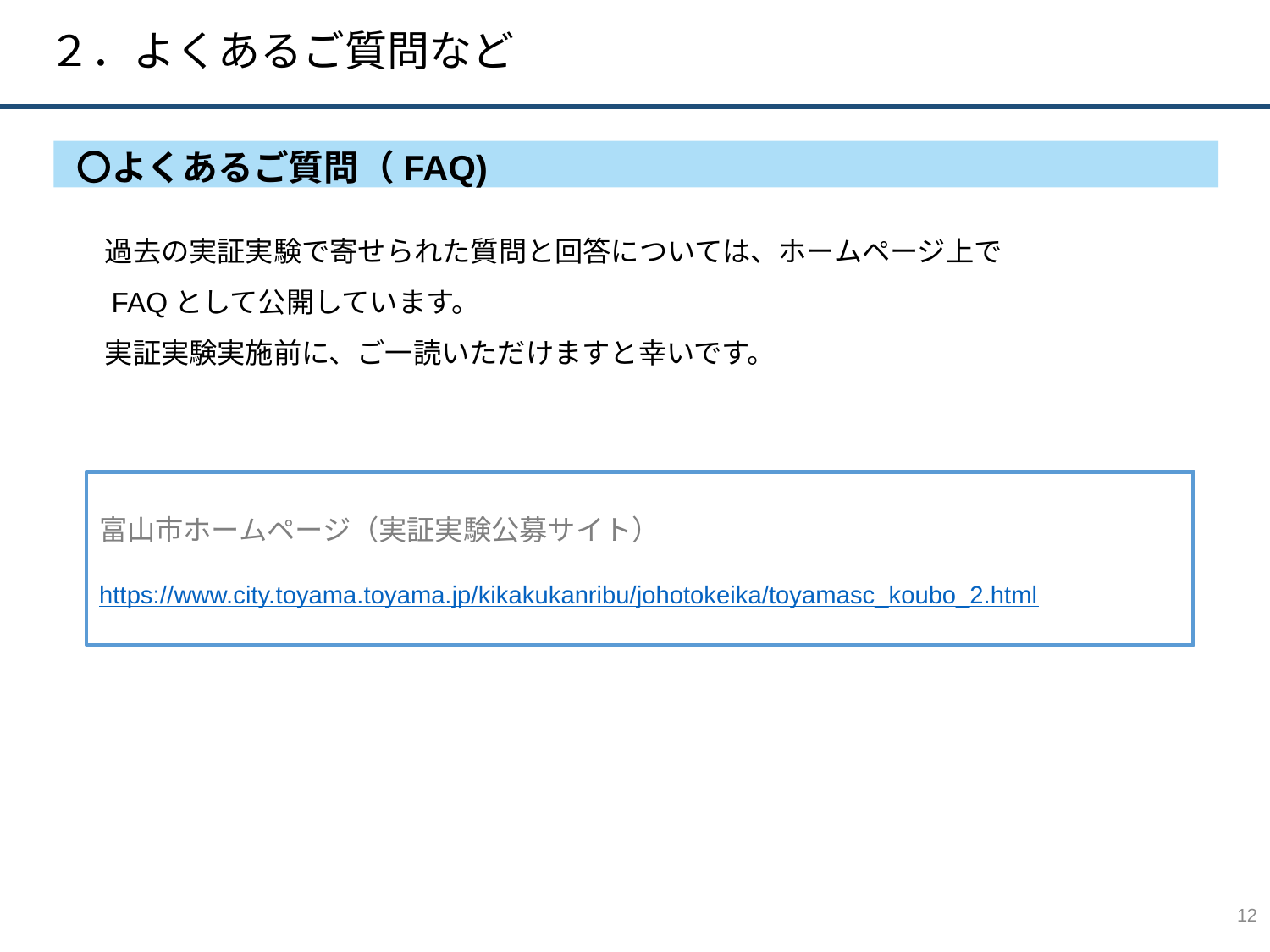

２．よくあるご質問など
〇よくあるご質問（FAQ)

　過去の実証実験で寄せられた質問と回答については、ホームページ上で
　FAQとして公開しています。
　実証実験実施前に、ご一読いただけますと幸いです。

富山市ホームページ（実証実験公募サイト）

https://www.city.toyama.toyama.jp/kikakukanribu/johotokeika/toyamasc_koubo_2.html

12